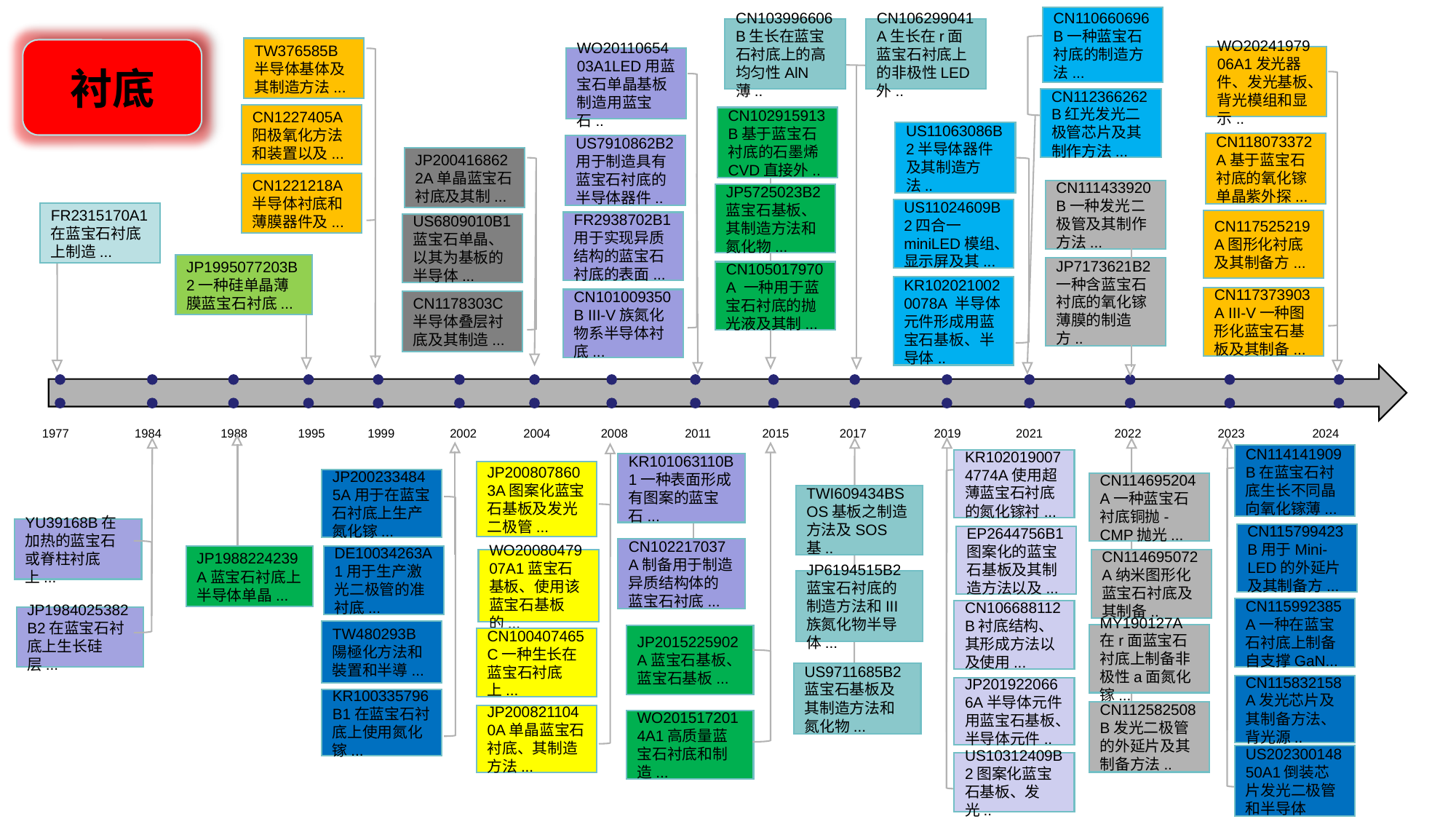

CN110660696B一种蓝宝石衬底的制造方法...
CN103996606B生长在蓝宝石衬底上的高均匀性AlN薄..
CN106299041A生长在r面蓝宝石衬底上的非极性LED外..

TW376585B半导体基体及其制造方法...
衬底
WO2024197906A1发光器件、发光基板、背光模组和显示..

WO2011065403A1LED用蓝宝石单晶基板制造用蓝宝石..

CN112366262B红光发光二极管芯片及其制作方法...
CN1227405A阳极氧化方法和装置以及...
CN102915913B基于蓝宝石衬底的石墨烯CVD直接外..
US11063086B2半导体器件及其制造方法..
CN118073372A基于蓝宝石衬底的氧化镓单晶紫外探...
US7910862B2用于制造具有蓝宝石衬底的半导体器件..
JP2004168622A单晶蓝宝石衬底及其制...

CN1221218A
半导体衬底和薄膜器件及...
CN111433920B一种发光二极管及其制作方法...
JP5725023B2蓝宝石基板、其制造方法和氮化物...
US11024609B2四合一miniLED模组、显示屏及其...
FR2315170A1
在蓝宝石衬底上制造...
CN117525219A图形化衬底及其制备方...
FR2938702B1用于实现异质结构的蓝宝石衬底的表面...
US6809010B1蓝宝石单晶、以其为基板的半导体...
JP1995077203B2一种硅单晶薄膜蓝宝石衬底...
JP7173621B2 一种含蓝宝石衬底的氧化镓薄膜的制造方..
CN105017970A 一种用于蓝宝石衬底的抛光液及其制...
KR1020210020078A 半导体元件形成用蓝宝石基板、半导体..
CN117373903A III-V一种图形化蓝宝石基板及其制备...
CN101009350B III-V族氮化物系半导体衬底...
CN1178303C
半导体叠层衬底及其制造...

1977
1984
1988
1995
1999
2002
2004
2008
2011
2015
2017
2019
2021
2022
2023
2024

CN114141909B在蓝宝石衬底生长不同晶向氧化镓薄...
KR1020190074774A使用超薄蓝宝石衬底的氮化镓衬...
KR101063110B1一种表面形成有图案的蓝宝石...
JP2008078603A图案化蓝宝石基板及发光二极管...

JP2002334845A用于在蓝宝石衬底上生产氮化镓...

CN114695204A一种蓝宝石衬底铜抛-CMP抛光...
TWI609434BSOS基板之制造方法及SOS基..

YU39168B在加热的蓝宝石或脊柱衬底上...
CN115799423B用于Mini-LED的外延片及其制备方...
EP2644756B1图案化的蓝宝石基板及其制造方法以及...
CN102217037A制备用于制造异质结构体的蓝宝石衬底...

JP1988224239A蓝宝石衬底上半导体单晶...
DE10034263A1用于生产激光二极管的准衬底...
WO2008047907A1蓝宝石基板、使用该蓝宝石基板的...
CN114695072A纳米图形化蓝宝石衬底及其制备..
JP6194515B2蓝宝石衬底的制造方法和III族氮化物半导体...
CN115992385A一种在蓝宝石衬底上制备自支撑GaN...
CN106688112B衬底结构、其形成方法以及使用...
JP1984025382B2在蓝宝石衬底上生长硅层...
TW480293B陽極化方法和裝置和半導...
MY190127A在r面蓝宝石衬底上制备非极性a面氮化镓...
JP2015225902A蓝宝石基板、蓝宝石基板...
CN100407465C一种生长在蓝宝石衬底上...

US9711685B2蓝宝石基板及其制造方法和氮化物...
CN115832158A发光芯片及其制备方法、背光源..
JP2019220666A半导体元件用蓝宝石基板、半导体元件..
KR100335796B1在蓝宝石衬底上使用氮化镓...
CN112582508B发光二极管的外延片及其制备方法..
JP2008211040A单晶蓝宝石衬底、其制造方法...
WO2015172014A1高质量蓝宝石衬底和制造...
US20230014850A1倒装芯片发光二极管和半导体
US10312409B2图案化蓝宝石基板、发光..